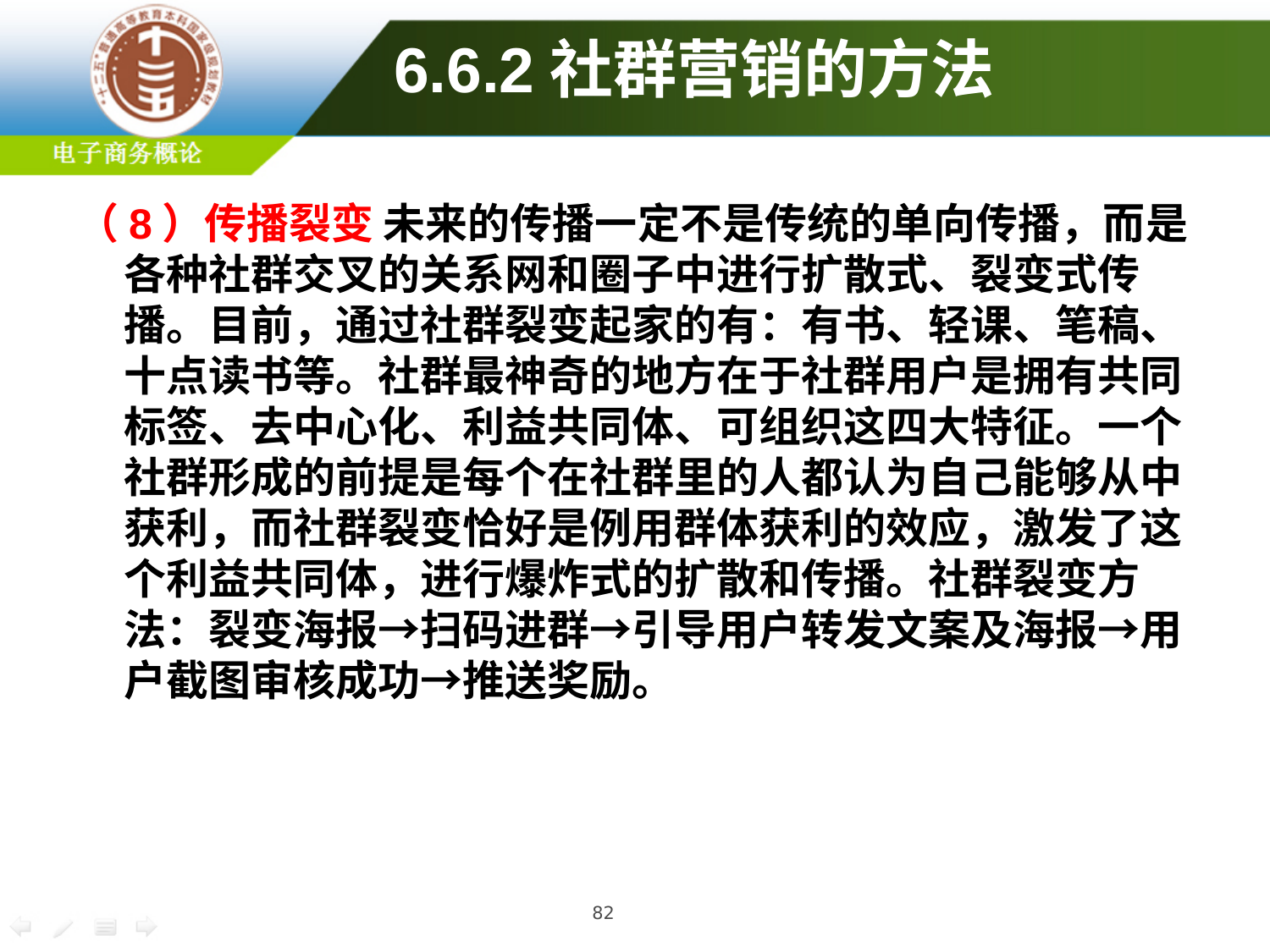

# 6.6.2社群营销的方法
（8）传播裂变 未来的传播一定不是传统的单向传播，而是各种社群交叉的关系网和圈子中进行扩散式、裂变式传播。目前，通过社群裂变起家的有：有书、轻课、笔稿、十点读书等。社群最神奇的地方在于社群用户是拥有共同标签、去中心化、利益共同体、可组织这四大特征。一个社群形成的前提是每个在社群里的人都认为自己能够从中获利，而社群裂变恰好是例用群体获利的效应，激发了这个利益共同体，进行爆炸式的扩散和传播。社群裂变方法：裂变海报→扫码进群→引导用户转发文案及海报→用户截图审核成功→推送奖励。
82